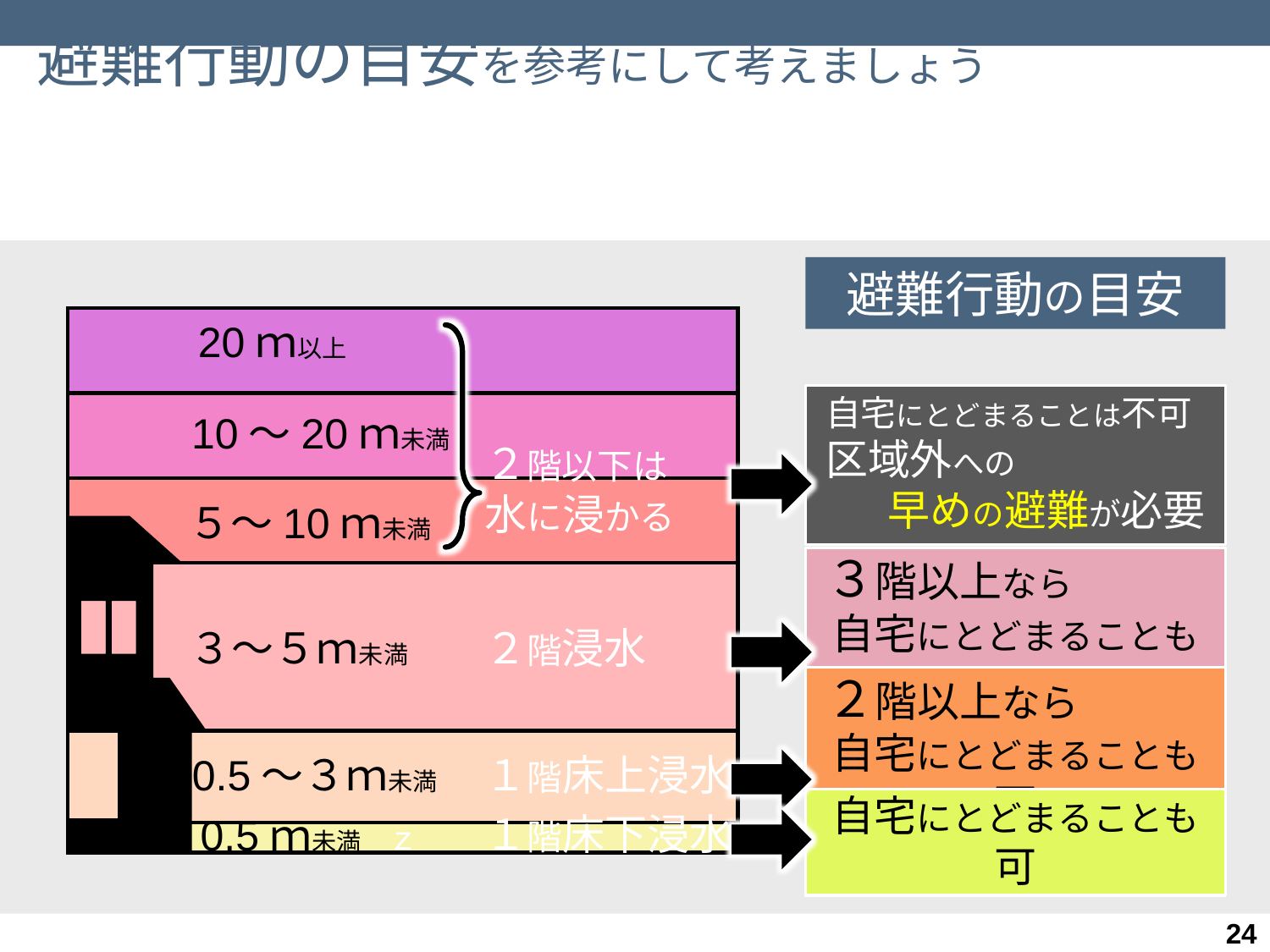

避難行動の目安を参考にして考えましょう

マップ上
の表示
避難行動の目安

20ｍ以上

自宅にとどまることは不可
区域外への
早めの避難が必要

10～20ｍ未満
２階以下は
水に浸かる

５～10ｍ未満

３階以上なら
自宅にとどまることも可
３～５ｍ未満
２階浸水

２階以上なら
自宅にとどまることも可

0.5～３ｍ未満
１階床上浸水

0.5ｍ未満
１階床下浸水

自宅にとどまることも可
ｚ
24